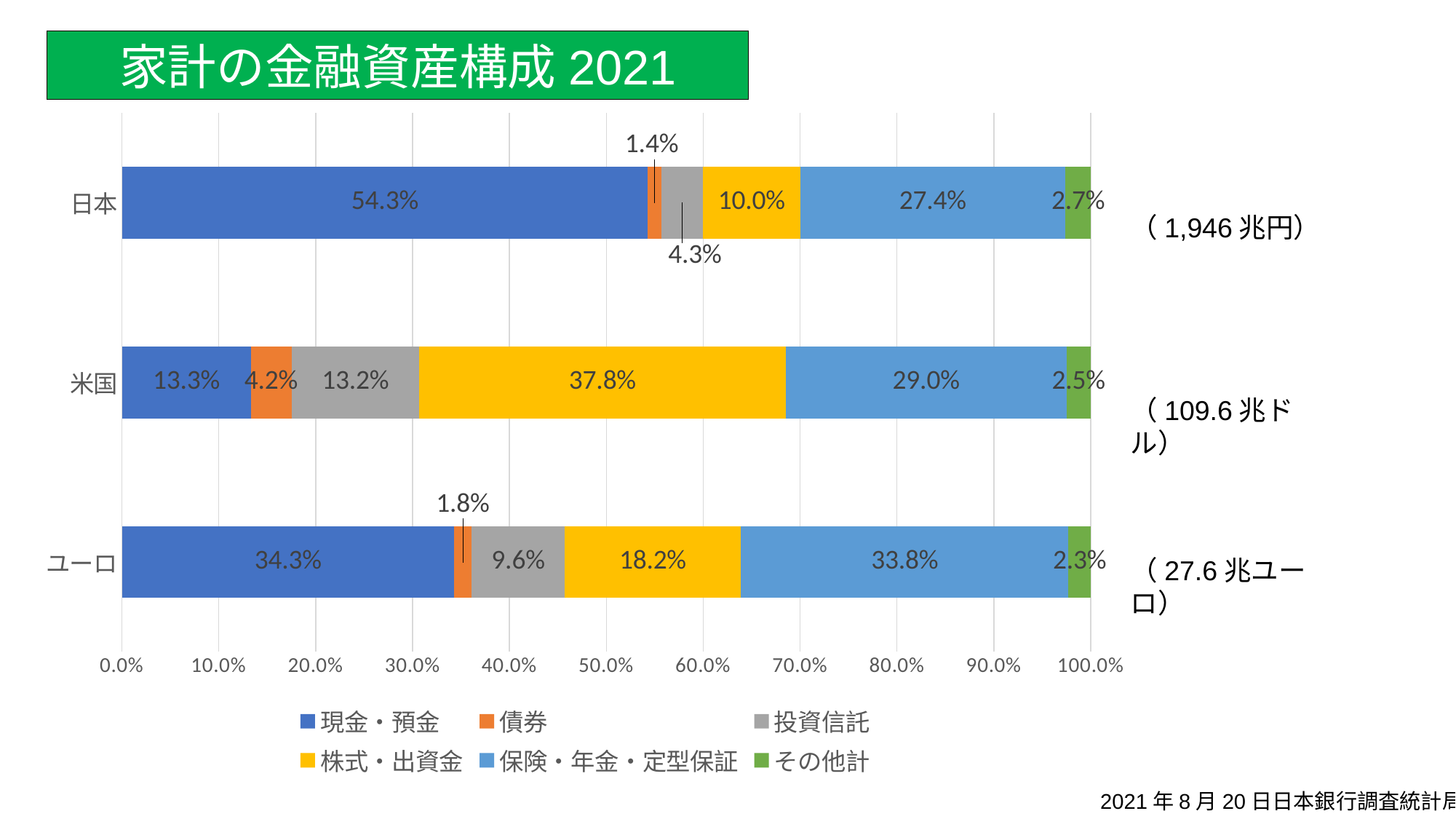

家計の金融資産構成2021

### Chart

| Category | 現金・預金 | 債券 | 投資信託 | 株式・出資金 | 保険・年金・定型保証 | その他計 |
|---|---|---|---|---|---|---|
| ユーロ | 0.343 | 0.018 | 0.096 | 0.182 | 0.338 | 0.023 |
| 米国 | 0.133 | 0.042 | 0.132 | 0.378 | 0.29 | 0.025 |
| 日本 | 0.543 | 0.014 | 0.043 | 0.1 | 0.274 | 0.027 |
（1,946兆円）
（109.6兆ドル）
（27.6兆ユーロ）
2021年8月20日日本銀行調査統計局